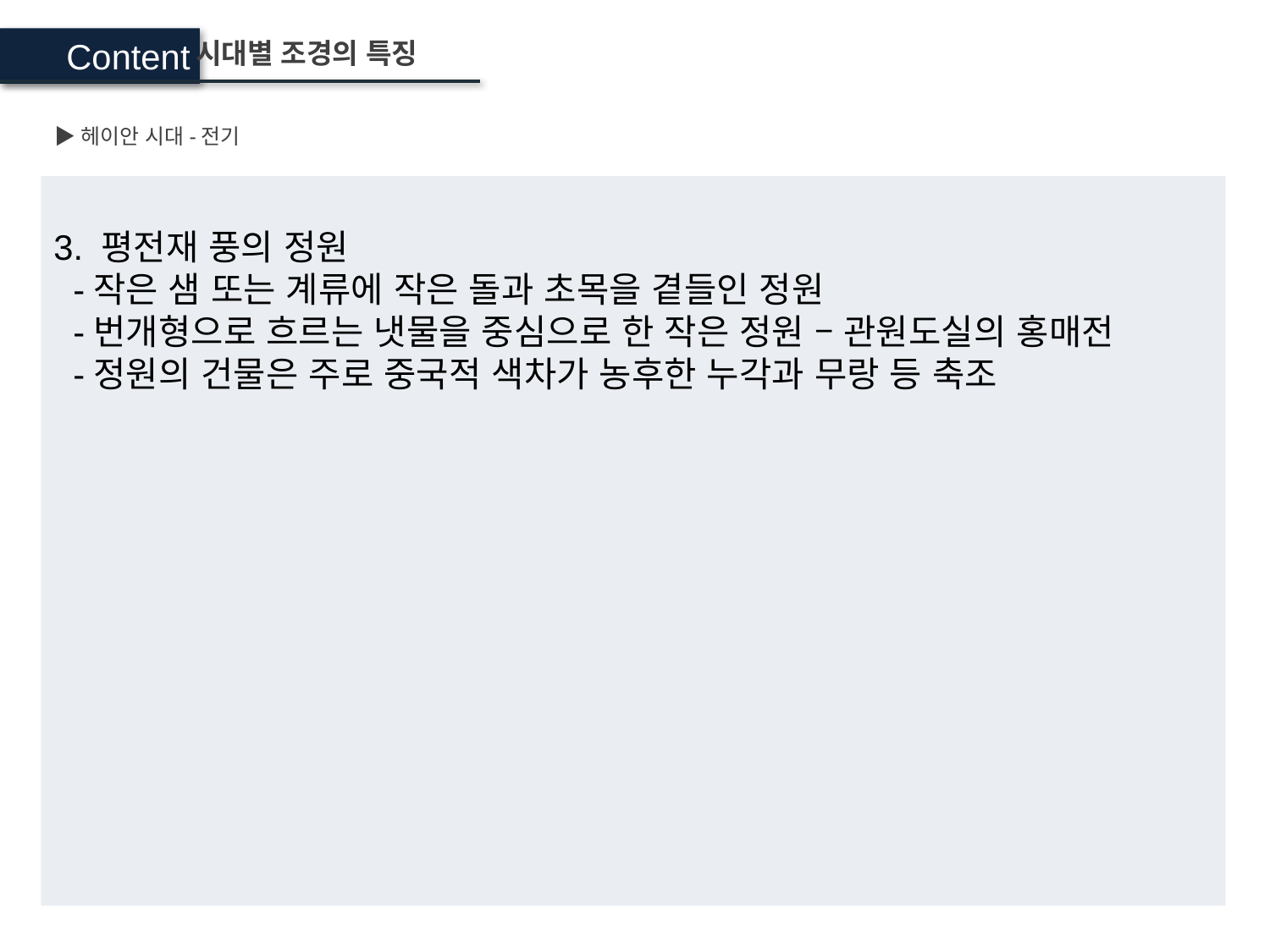

Content
시대별 조경의 특징
▶헤이안 시대-전기

3. 평전재 풍의 정원
  -작은 샘 또는 계류에 작은 돌과 초목을 곁들인 정원
  -번개형으로 흐르는 냇물을 중심으로 한 작은 정원 – 관원도실의 홍매전
  -정원의 건물은 주로 중국적 색차가 농후한 누각과 무랑 등 축조